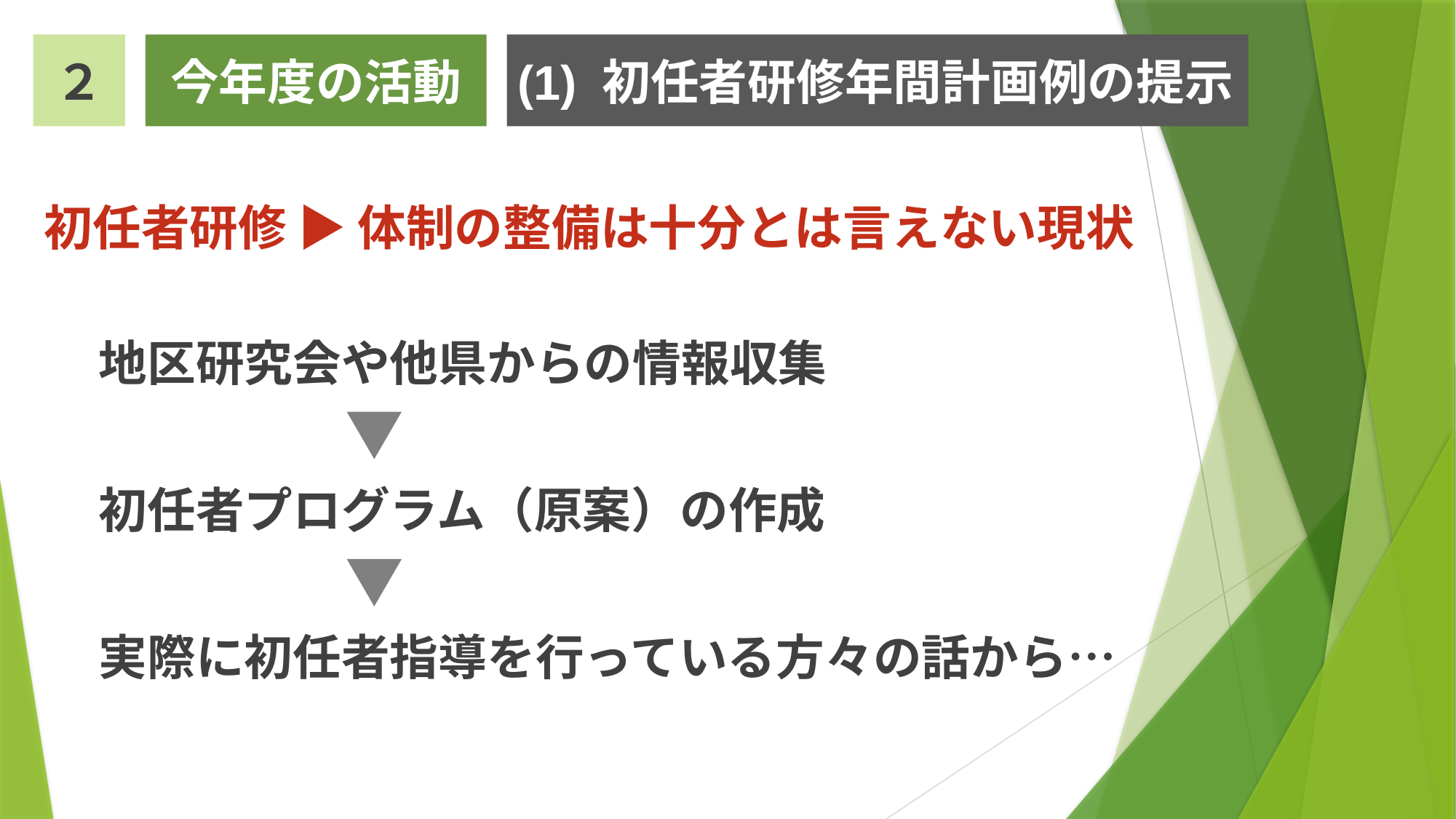

(1) 初任者研修年間計画例の提示
２
今年度の活動
初任者研修 ▶ 体制の整備は十分とは言えない現状
地区研究会や他県からの情報収集

初任者プログラム（原案）の作成

実際に初任者指導を行っている方々の話から…